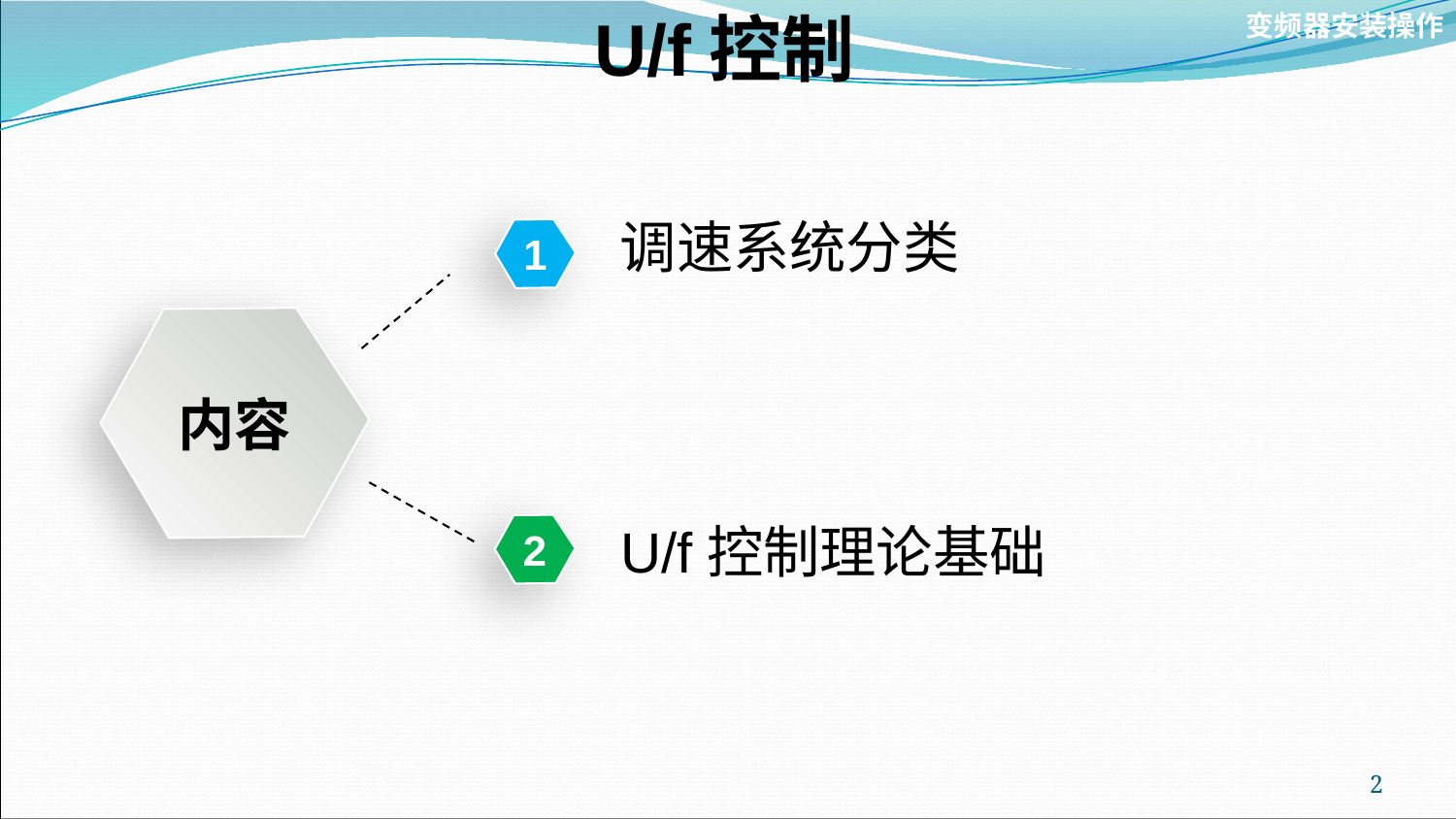

U/f控制
变频器安装操作
调速系统分类
1
内容
U/f控制理论基础
2
2